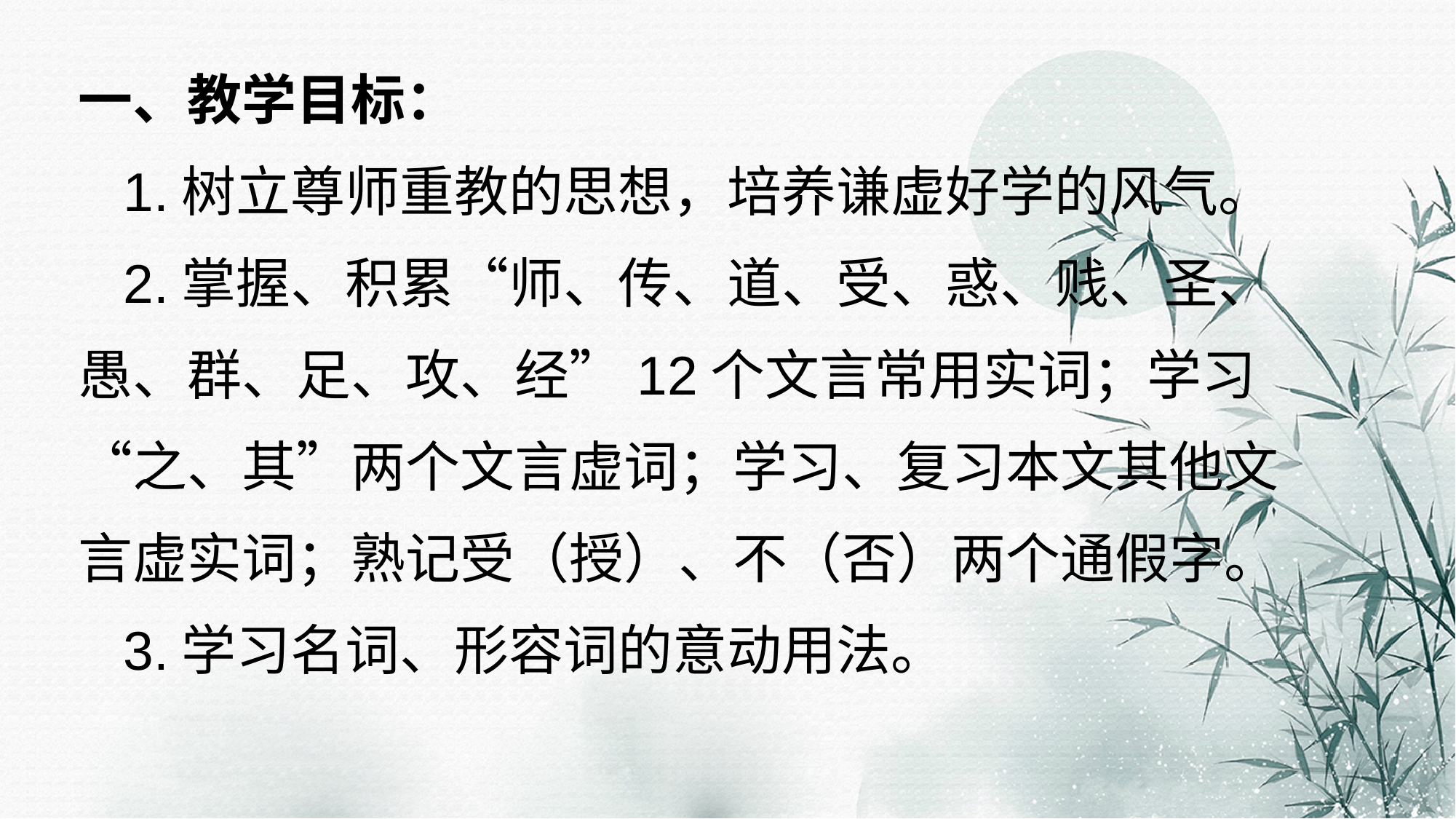

一、教学目标：
   1.树立尊师重教的思想，培养谦虚好学的风气。
   2.掌握、积累“师、传、道、受、惑、贱、圣、愚、群、足、攻、经”12个文言常用实词；学习“之、其”两个文言虚词；学习、复习本文其他文言虚实词；熟记受（授）、不（否）两个通假字。
   3.学习名词、形容词的意动用法。